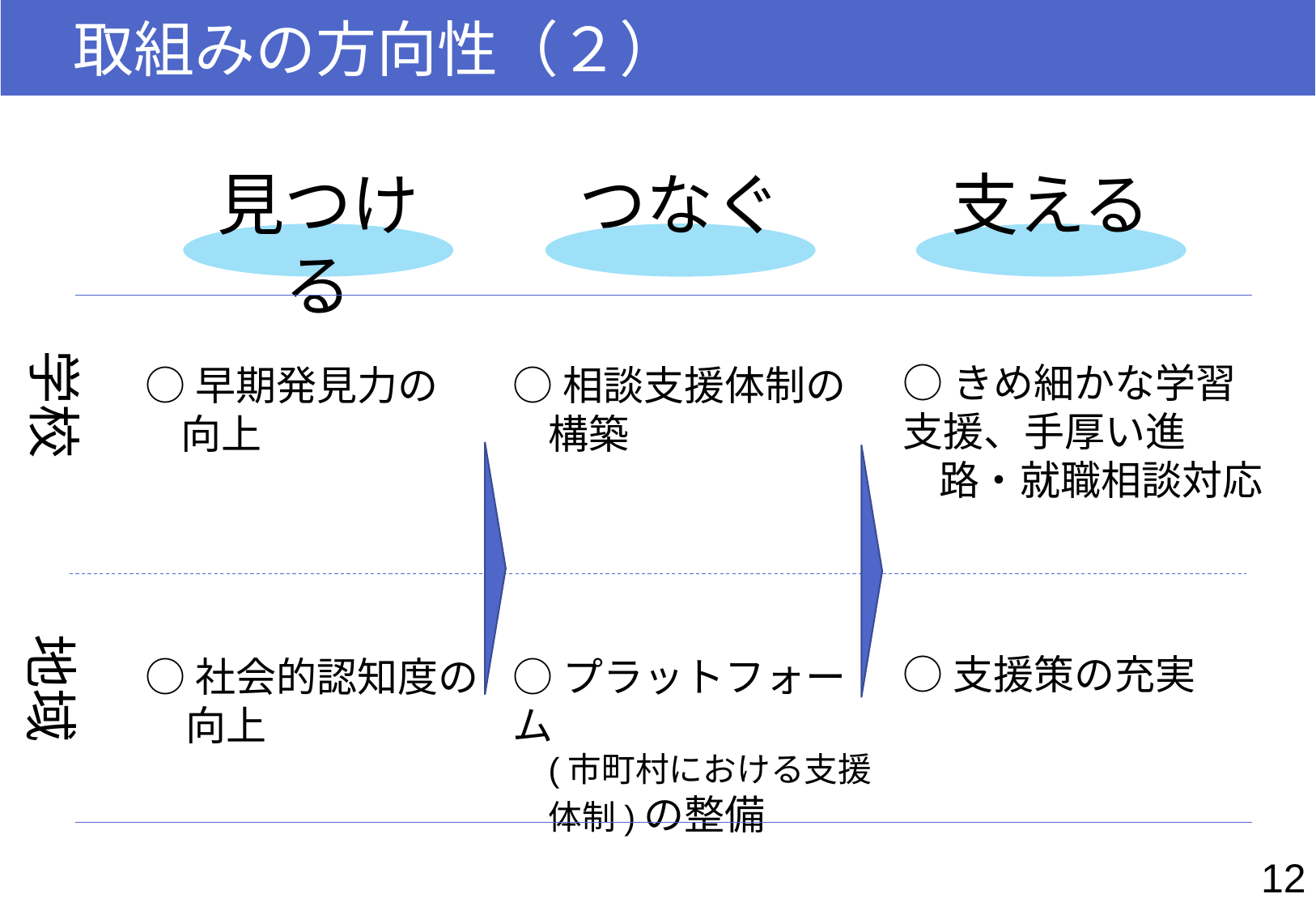

取組みの方向性（２）
見つける
つなぐ
支える

学校
○きめ細かな学習
支援、手厚い進路・就職相談対応

○支援策の充実
○早期発見力の
向上

○社会的認知度の
　向上
○相談支援体制の
構築

○プラットフォーム
(市町村における支援
体制)の整備

地域
12